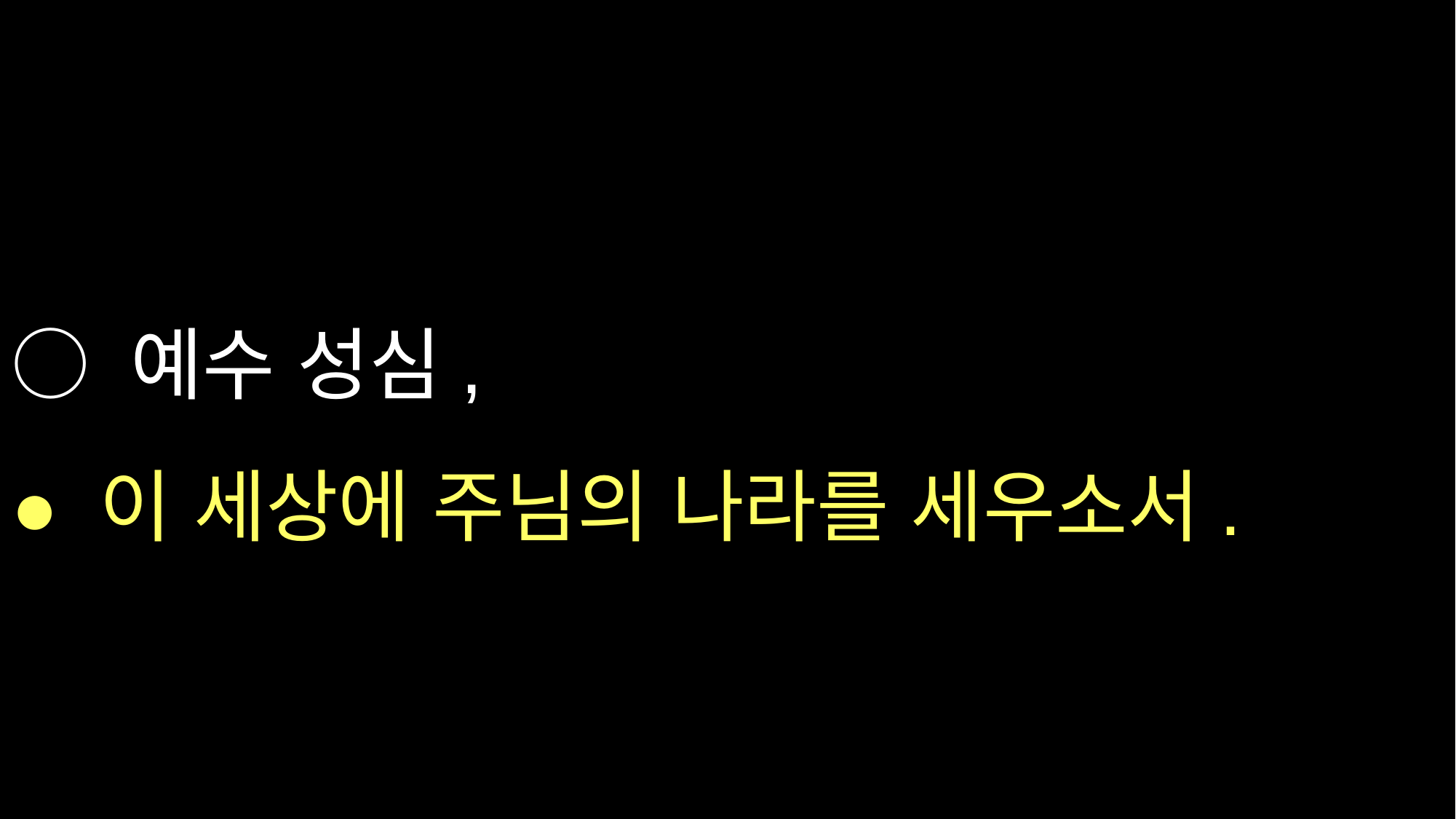

# ○ 예수 성심, ● 이 세상에 주님의 나라를 세우소서.